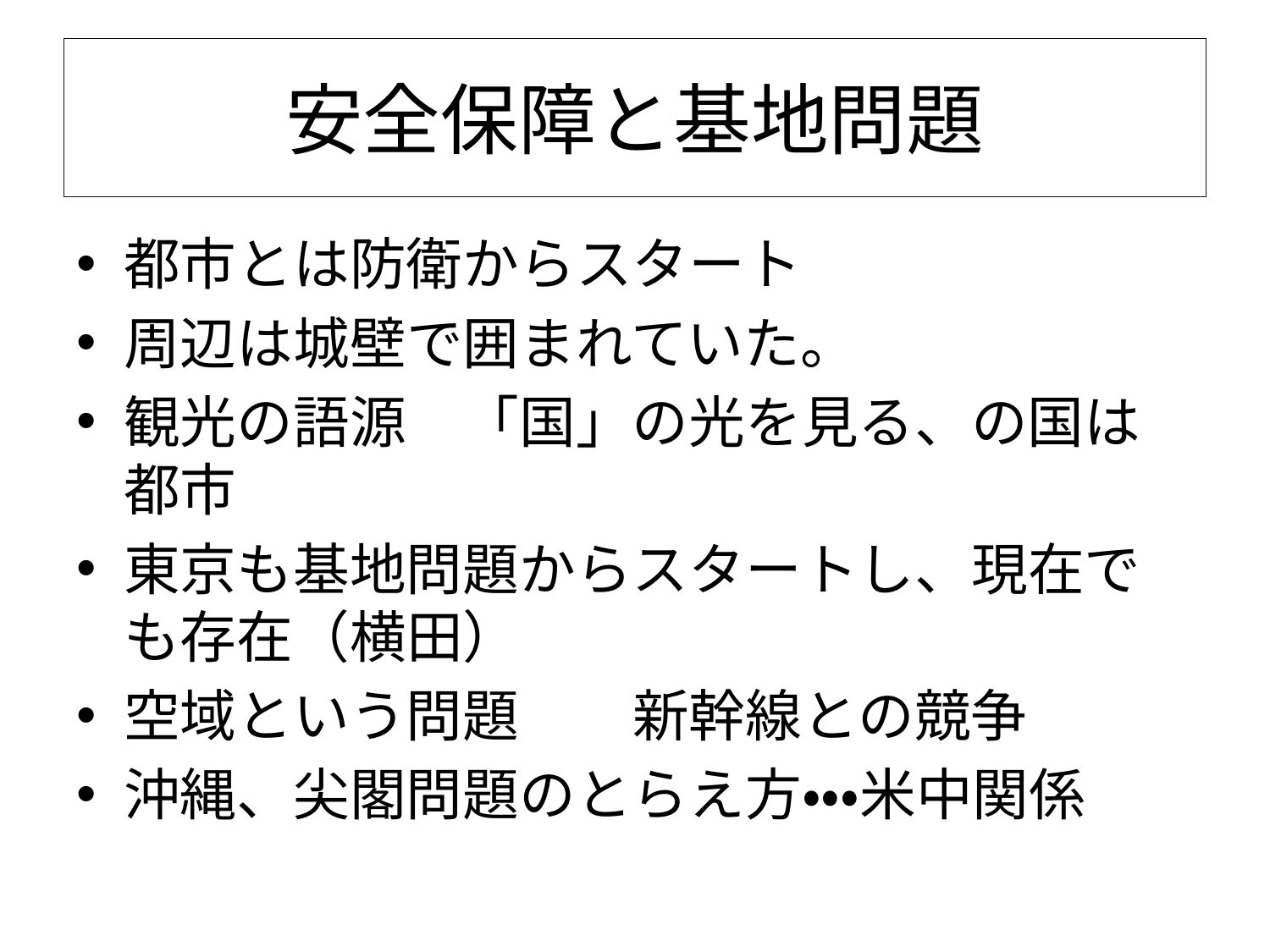

# 安全保障と基地問題
都市とは防衛からスタート
周辺は城壁で囲まれていた。
観光の語源　「国」の光を見る、の国は都市
東京も基地問題からスタートし、現在でも存在（横田）
空域という問題　　新幹線との競争
沖縄、尖閣問題のとらえ方・・・米中関係